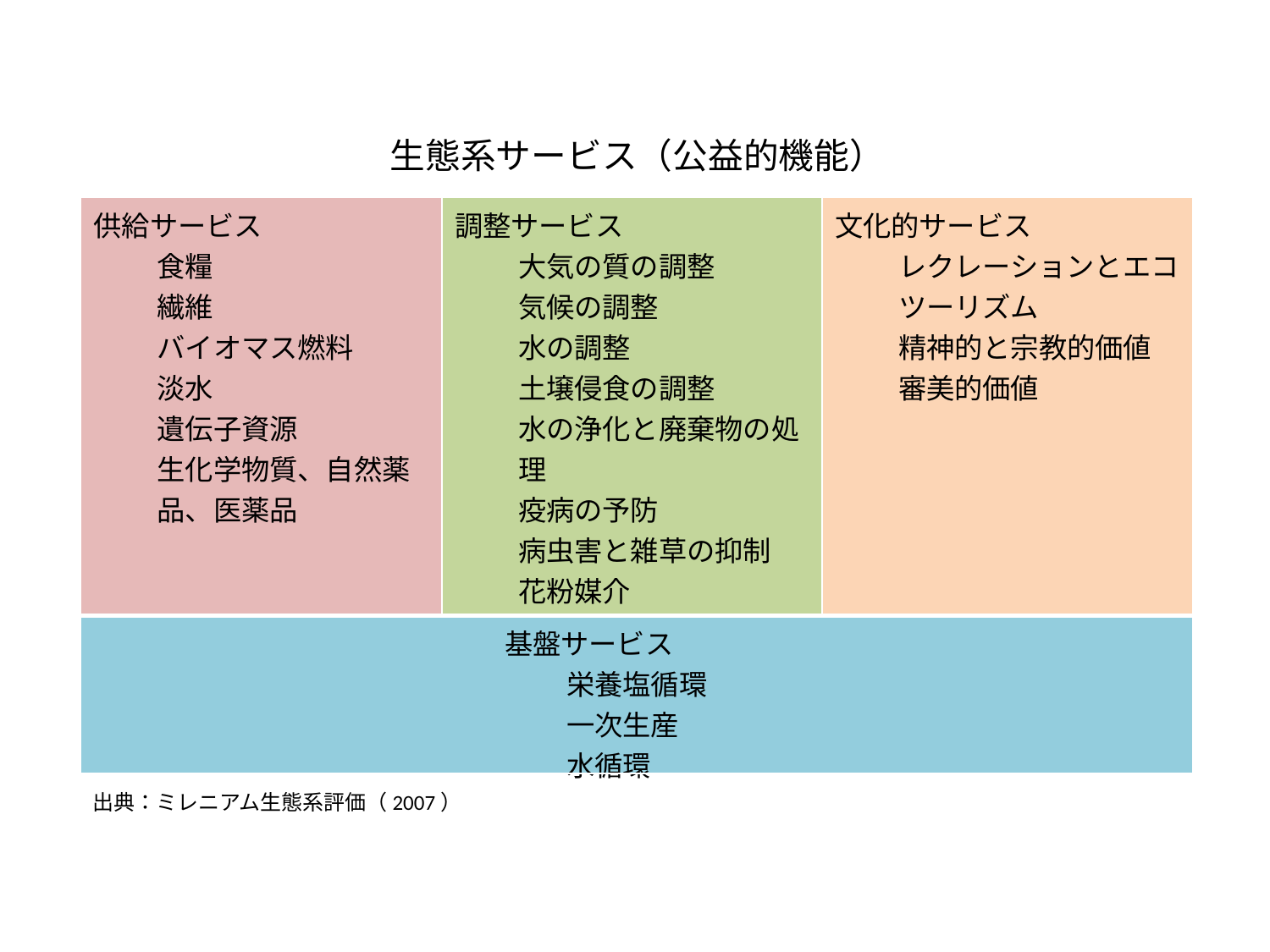

生態系サービス（公益的機能）
| 供給サービス 食糧 繊維 バイオマス燃料 淡水 遺伝子資源 生化学物質、自然薬品、医薬品 | 調整サービス 大気の質の調整 気候の調整 水の調整 土壌侵食の調整 水の浄化と廃棄物の処理 疫病の予防 病虫害と雑草の抑制 花粉媒介 自然災害からの防護 | 文化的サービス レクレーションとエコツーリズム 精神的と宗教的価値 審美的価値 |
| --- | --- | --- |
| 基盤サービス 栄養塩循環 一次生産 水循環 |  |  |
出典：ミレニアム生態系評価（2007）